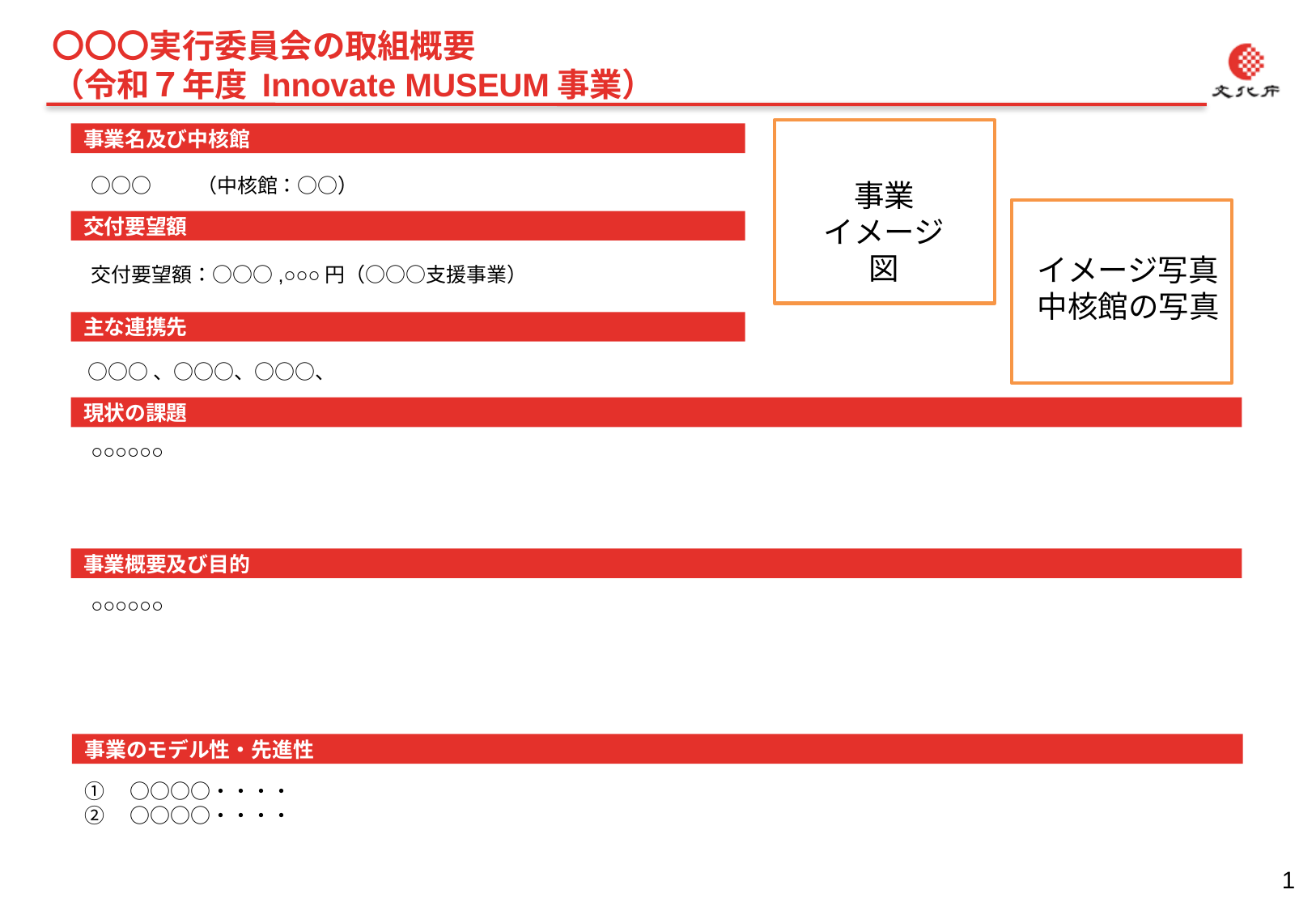

〇〇〇実行委員会の取組概要
（令和７年度 Innovate MUSEUM事業）

事業名及び中核館
○○○　　（中核館：○○）
事業
イメージ図

交付要望額
イメージ写真
中核館の写真
交付要望額：○○○,○○○円（○○○支援事業）
主な連携先
○○○、○○○、○○○、
現状の課題

○○○○○○

事業概要及び目的

○○○○○○
事業のモデル性・先進性
①　○○○○・・・・
②　○○○○・・・・